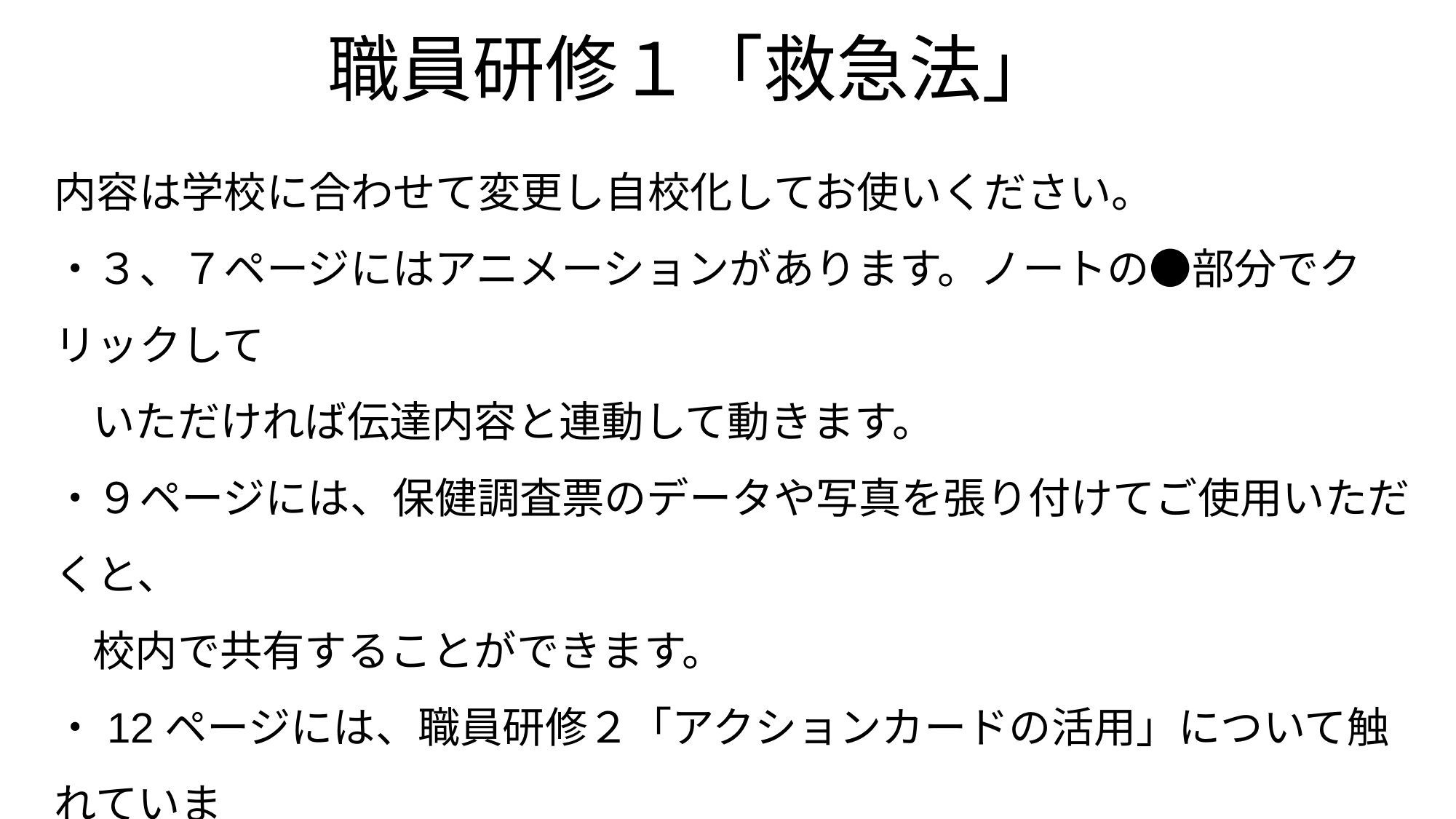

# 職員研修１「救急法」
内容は学校に合わせて変更し自校化してお使いください。
・３、７ページにはアニメーションがあります。ノートの●部分でクリックして
   いただければ伝達内容と連動して動きます。
・９ページには、保健調査票のデータや写真を張り付けてご使用いただくと、
   校内で共有することができます。
・12ページには、職員研修２「アクションカードの活用」について触れていま
　す。「アクションカード」は、校内での緊急時に活用できるようにシミュレー
　ション訓練を通して共有化を図りましょう。